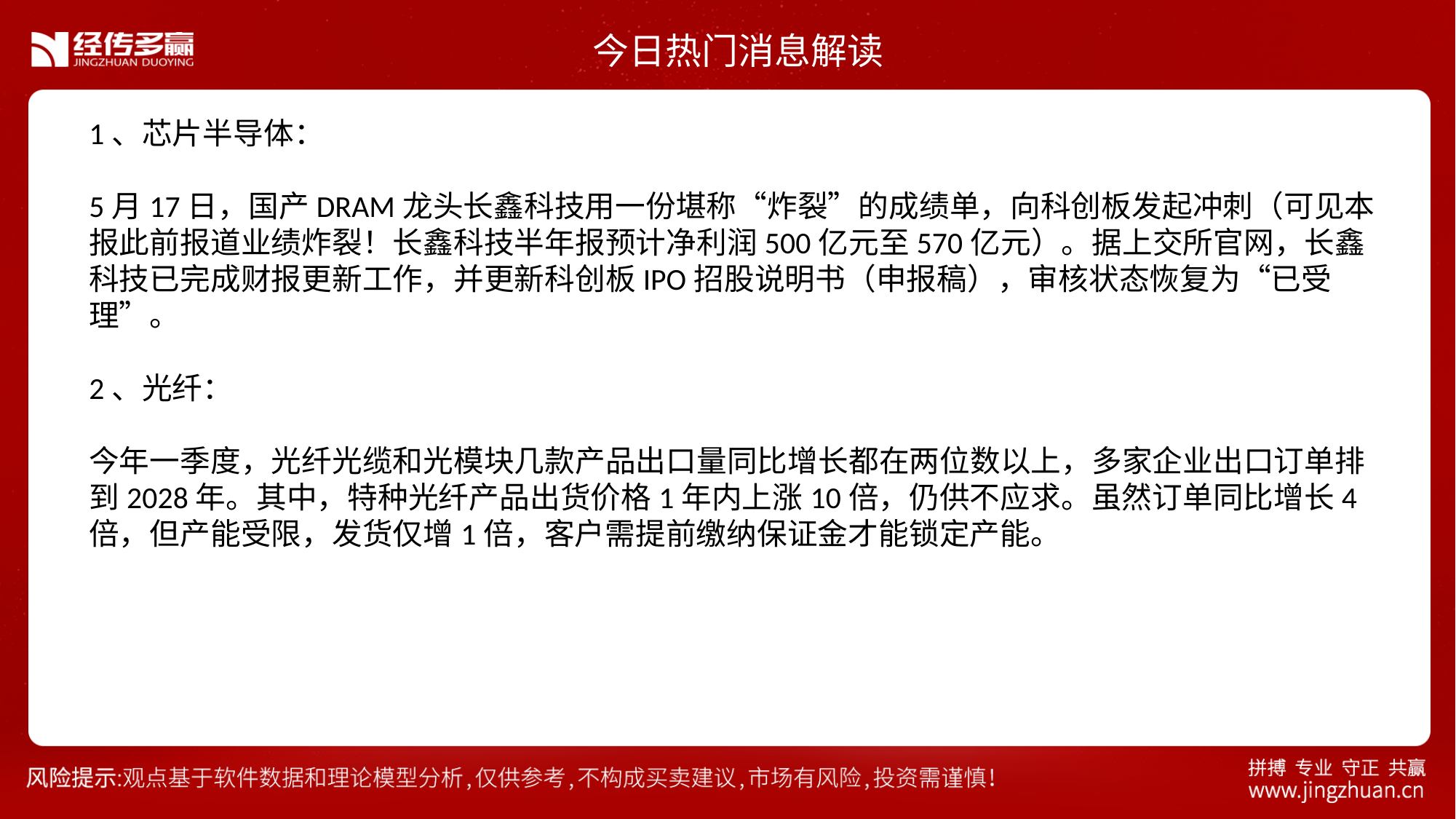

今日热门消息解读
1、芯片半导体：

5月17日，国产DRAM龙头长鑫科技用一份堪称“炸裂”的成绩单，向科创板发起冲刺（可见本报此前报道业绩炸裂！长鑫科技半年报预计净利润500亿元至570亿元）。据上交所官网，长鑫科技已完成财报更新工作，并更新科创板IPO招股说明书（申报稿），审核状态恢复为“已受理”。

2、光纤：

今年一季度，光纤光缆和光模块几款产品出口量同比增长都在两位数以上，多家企业出口订单排到2028年。其中，特种光纤产品出货价格1年内上涨10倍，仍供不应求。虽然订单同比增长4倍，但产能受限，发货仅增1倍，客户需提前缴纳保证金才能锁定产能。